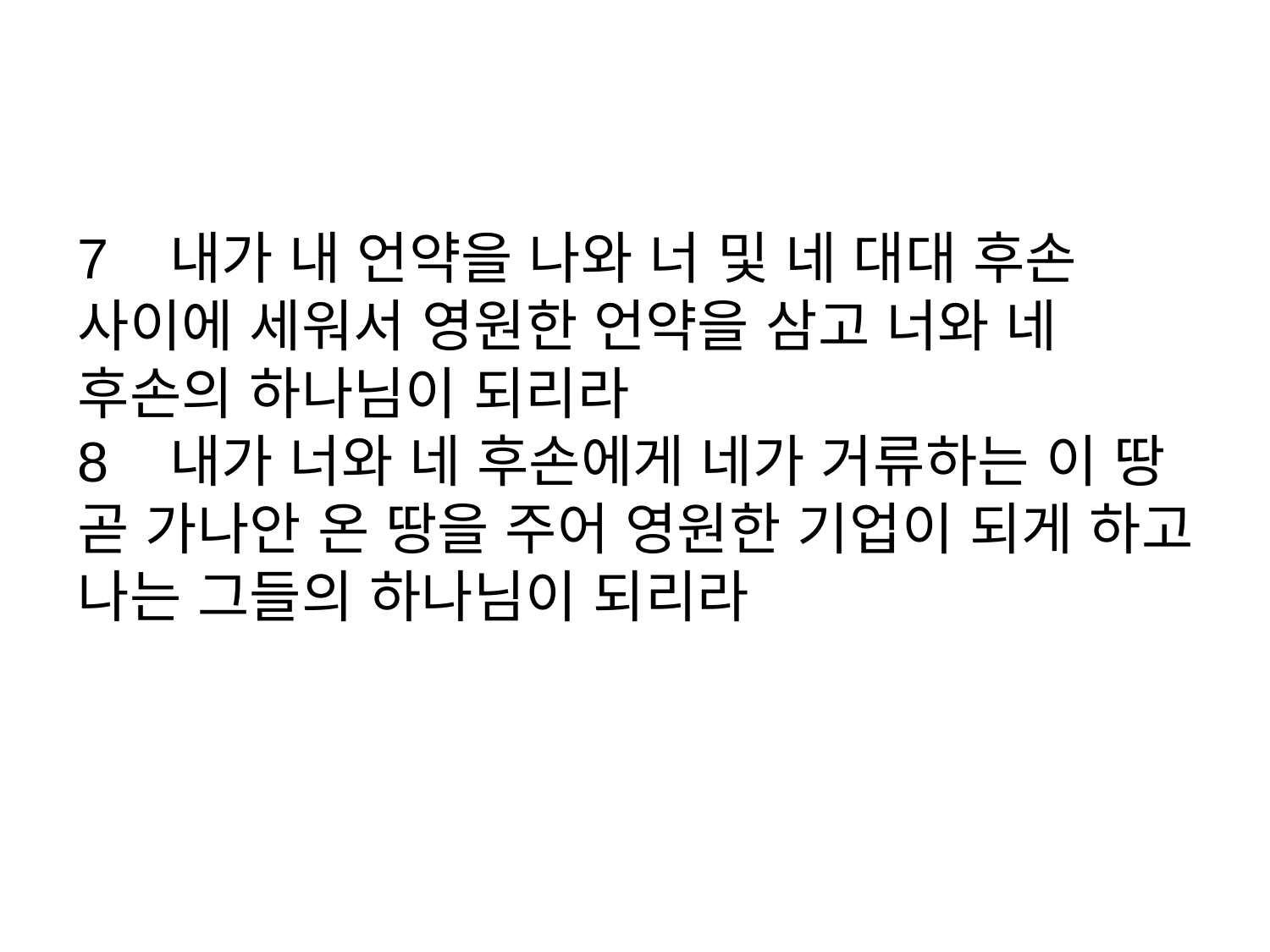

7   내가 내 언약을 나와 너 및 네 대대 후손 사이에 세워서 영원한 언약을 삼고 너와 네 후손의 하나님이 되리라
8   내가 너와 네 후손에게 네가 거류하는 이 땅 곧 가나안 온 땅을 주어 영원한 기업이 되게 하고 나는 그들의 하나님이 되리라